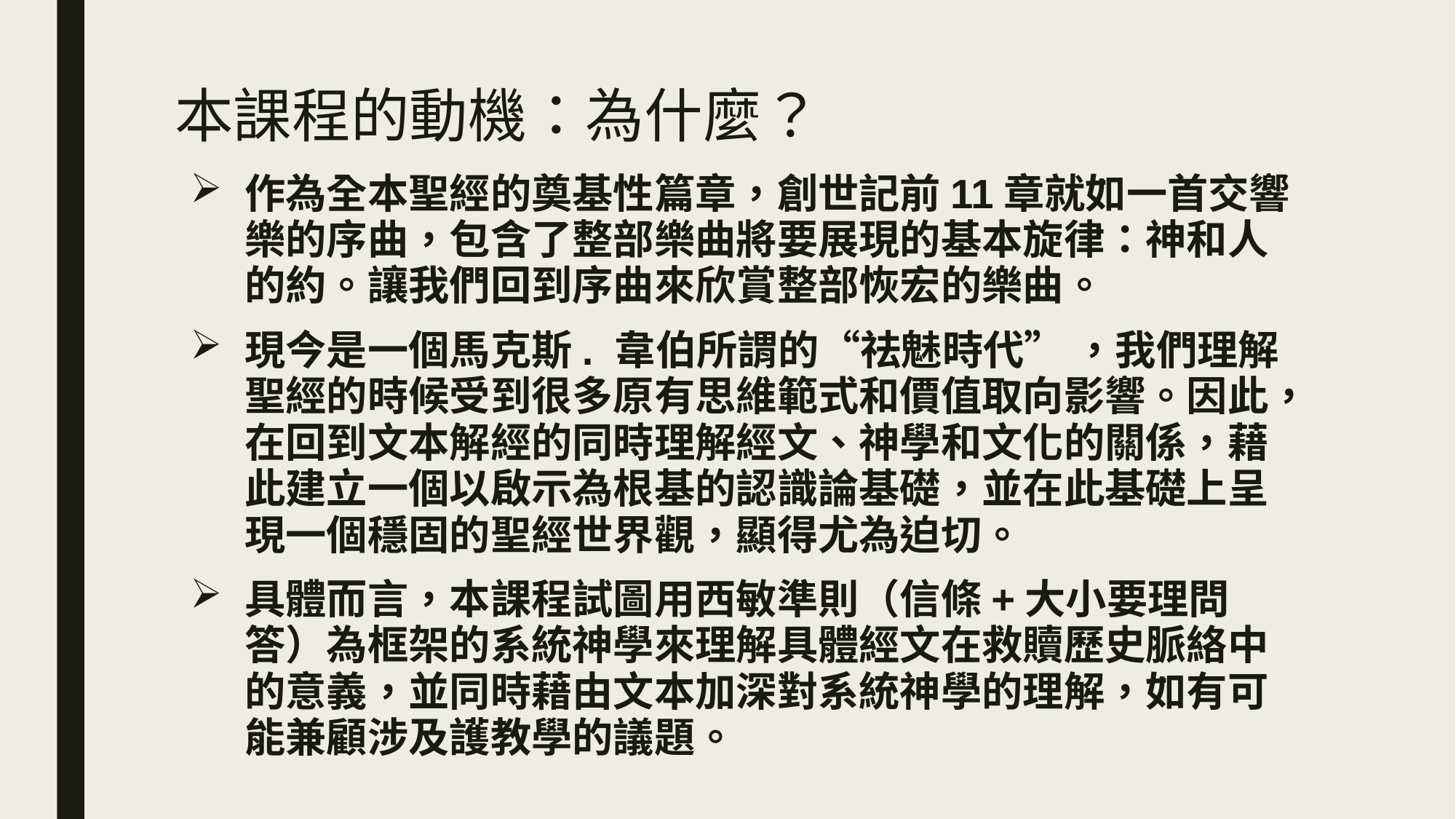

# 本課程的動機：為什麼？
作為全本聖經的奠基性篇章，創世記前11章就如一首交響樂的序曲，包含了整部樂曲將要展現的基本旋律：神和人的約。讓我們回到序曲來欣賞整部恢宏的樂曲。
現今是一個馬克斯. 韋伯所謂的“祛魅時代” ，我們理解聖經的時候受到很多原有思維範式和價值取向影響。因此，在回到文本解經的同時理解經文、神學和文化的關係，藉此建立一個以啟示為根基的認識論基礎，並在此基礎上呈現一個穩固的聖經世界觀，顯得尤為迫切。
具體而言，本課程試圖用西敏準則（信條+大小要理問答）為框架的系統神學來理解具體經文在救贖歷史脈絡中的意義，並同時藉由文本加深對系統神學的理解，如有可能兼顧涉及護教學的議題。